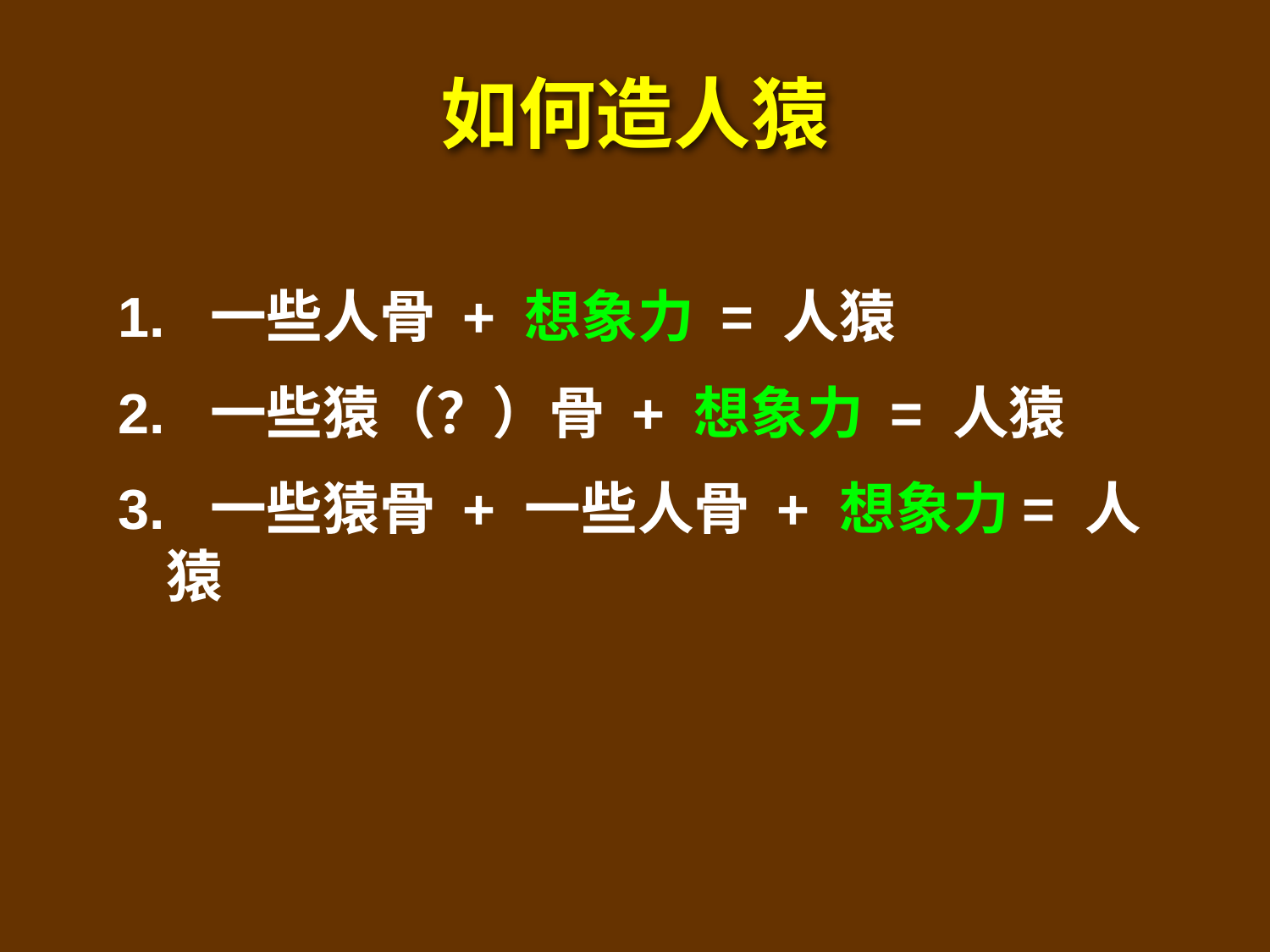

# 如何造人猿
1.  一些人骨 + 想象力 = 人猿
2.  一些猿（？）骨 + 想象力 = 人猿
3.  一些猿骨 + 一些人骨 + 想象力= 人猿